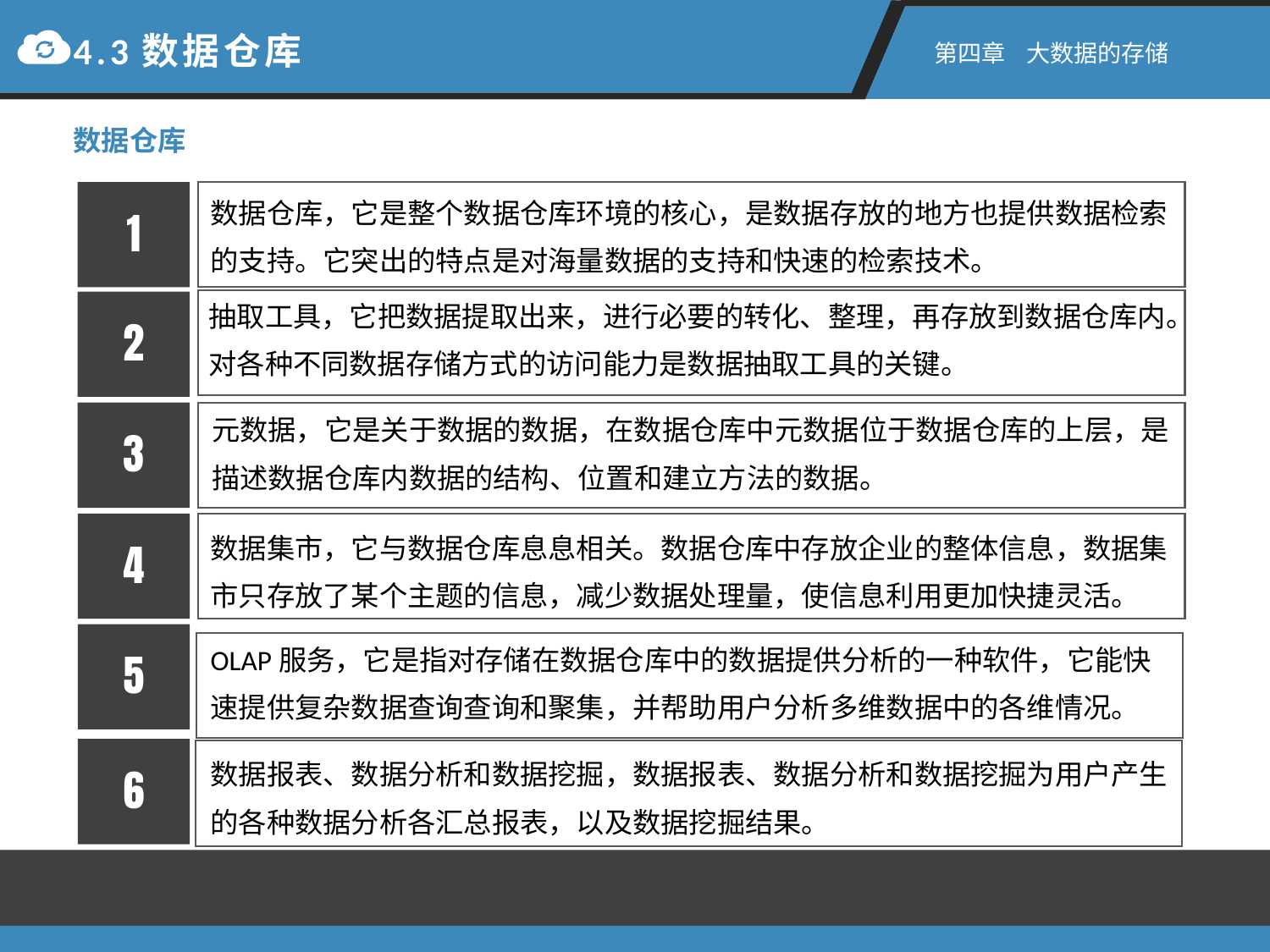

4.3数据仓库

第四章    大数据的存储
数据仓库
数据仓库，它是整个数据仓库环境的核心，是数据存放的地方也提供数据检索的支持。它突出的特点是对海量数据的支持和快速的检索技术。

1

抽取工具，它把数据提取出来，进行必要的转化、整理，再存放到数据仓库内。对各种不同数据存储方式的访问能力是数据抽取工具的关键。

2
元数据，它是关于数据的数据，在数据仓库中元数据位于数据仓库的上层，是描述数据仓库内数据的结构、位置和建立方法的数据。
3

数据集市，它与数据仓库息息相关。数据仓库中存放企业的整体信息，数据集市只存放了某个主题的信息，减少数据处理量，使信息利用更加快捷灵活。

4
OLAP服务，它是指对存储在数据仓库中的数据提供分析的一种软件，它能快速提供复杂数据查询查询和聚集，并帮助用户分析多维数据中的各维情况。
5

数据报表、数据分析和数据挖掘，数据报表、数据分析和数据挖掘为用户产生的各种数据分析各汇总报表，以及数据挖掘结果。
6